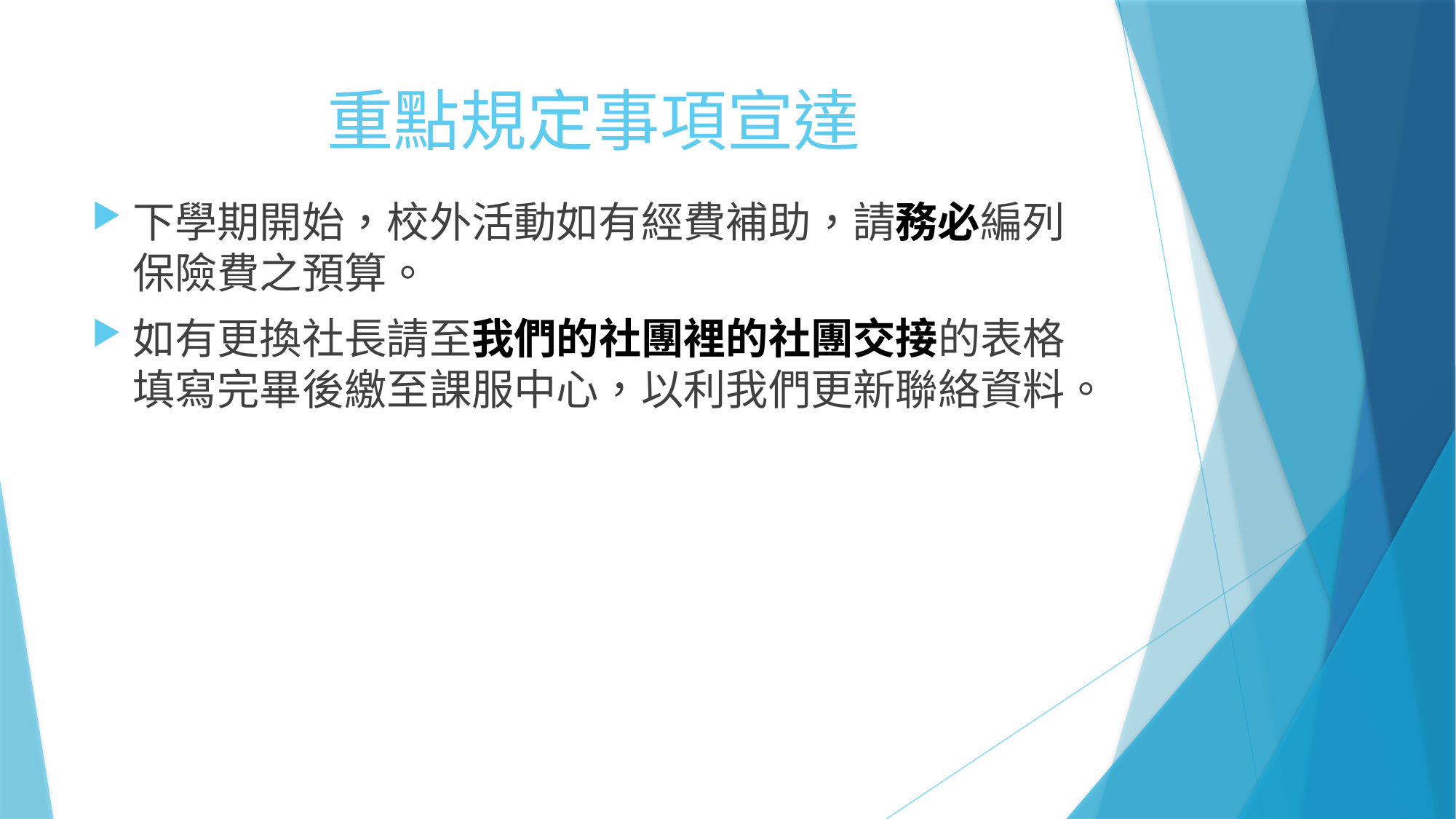

# 重點規定事項宣達
下學期開始，校外活動如有經費補助，請務必編列保險費之預算。
如有更換社長請至我們的社團裡的社團交接的表格填寫完畢後繳至課服中心，以利我們更新聯絡資料。